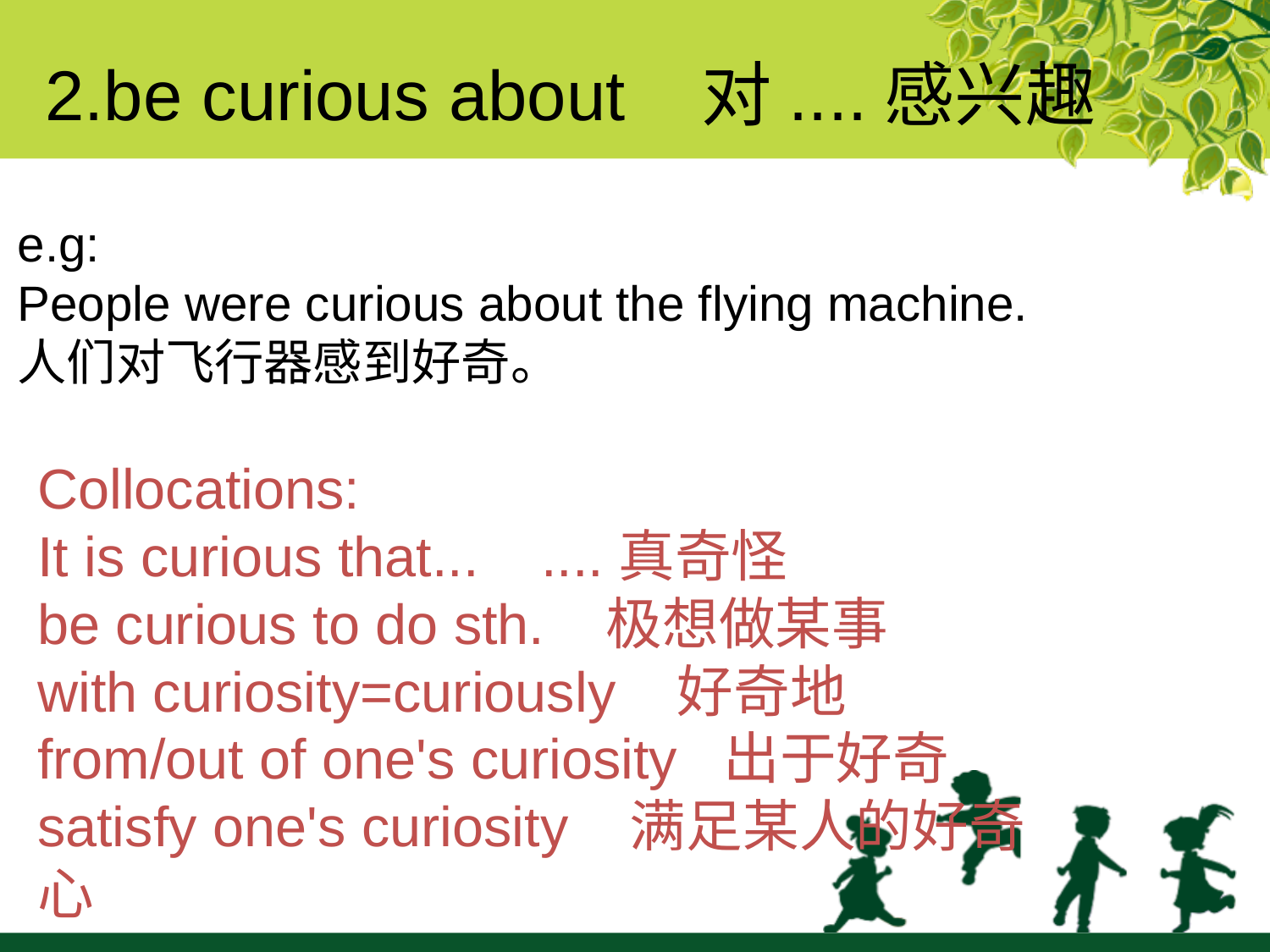

2.be curious about   对....感兴趣
#
e.g:
People were curious about the flying machine.
人们对飞行器感到好奇。
Collocations:
It is curious that...    ....真奇怪
be curious to do sth.   极想做某事
with curiosity=curiously   好奇地
from/out of one's curiosity  出于好奇
satisfy one's curiosity   满足某人的好奇心